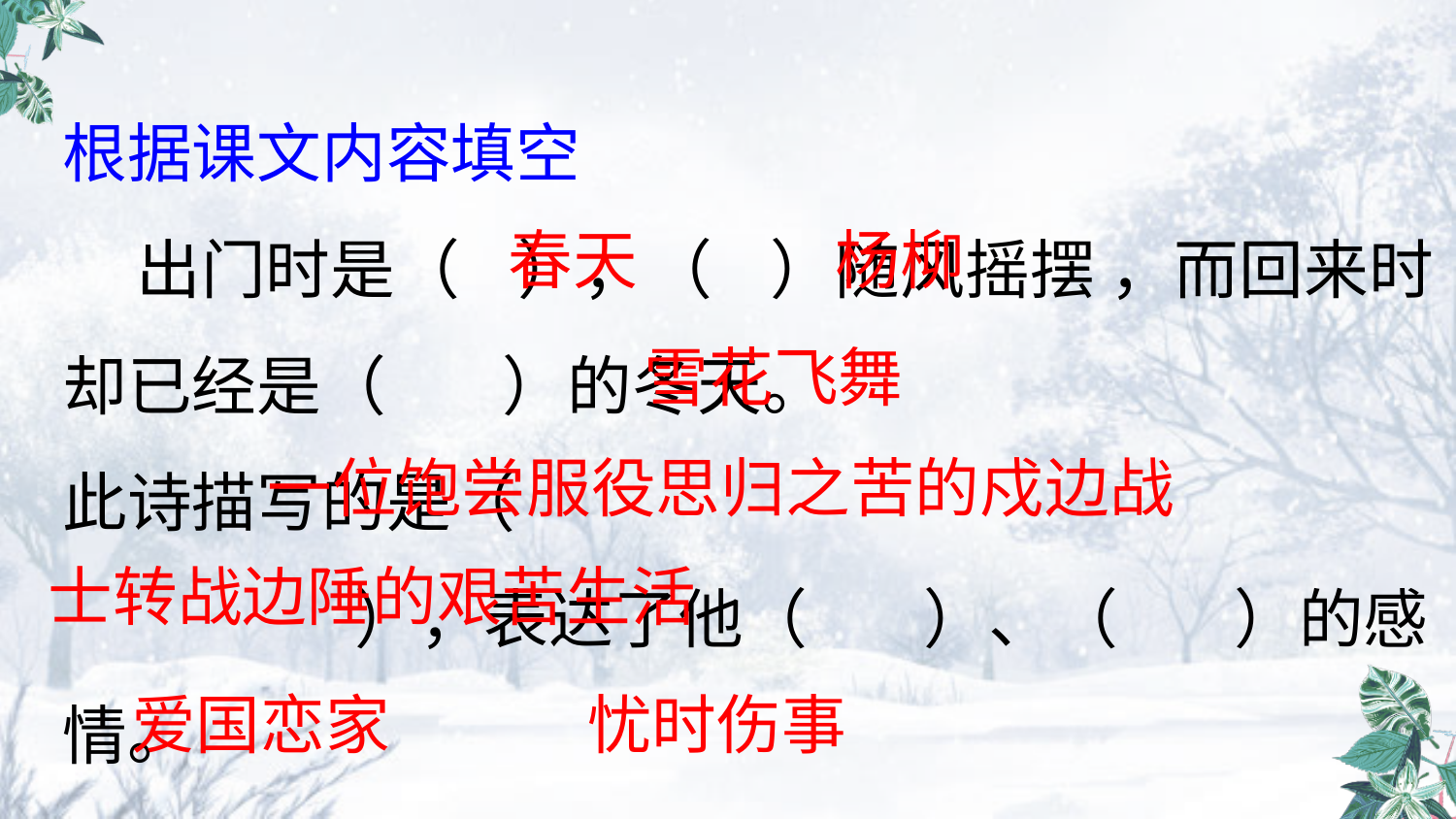

根据课文内容填空
    出门时是（    ），（    ）随风摇摆 ，而回来时却已经是（        ）的冬天。
此诗描写的是（
                   ），表达了他（        ）、（        ）的感情。
春天
杨柳
雪花飞舞
              一位饱尝服役思归之苦的戍边战

士转战边陲的艰苦生活
爱国恋家
忧时伤事